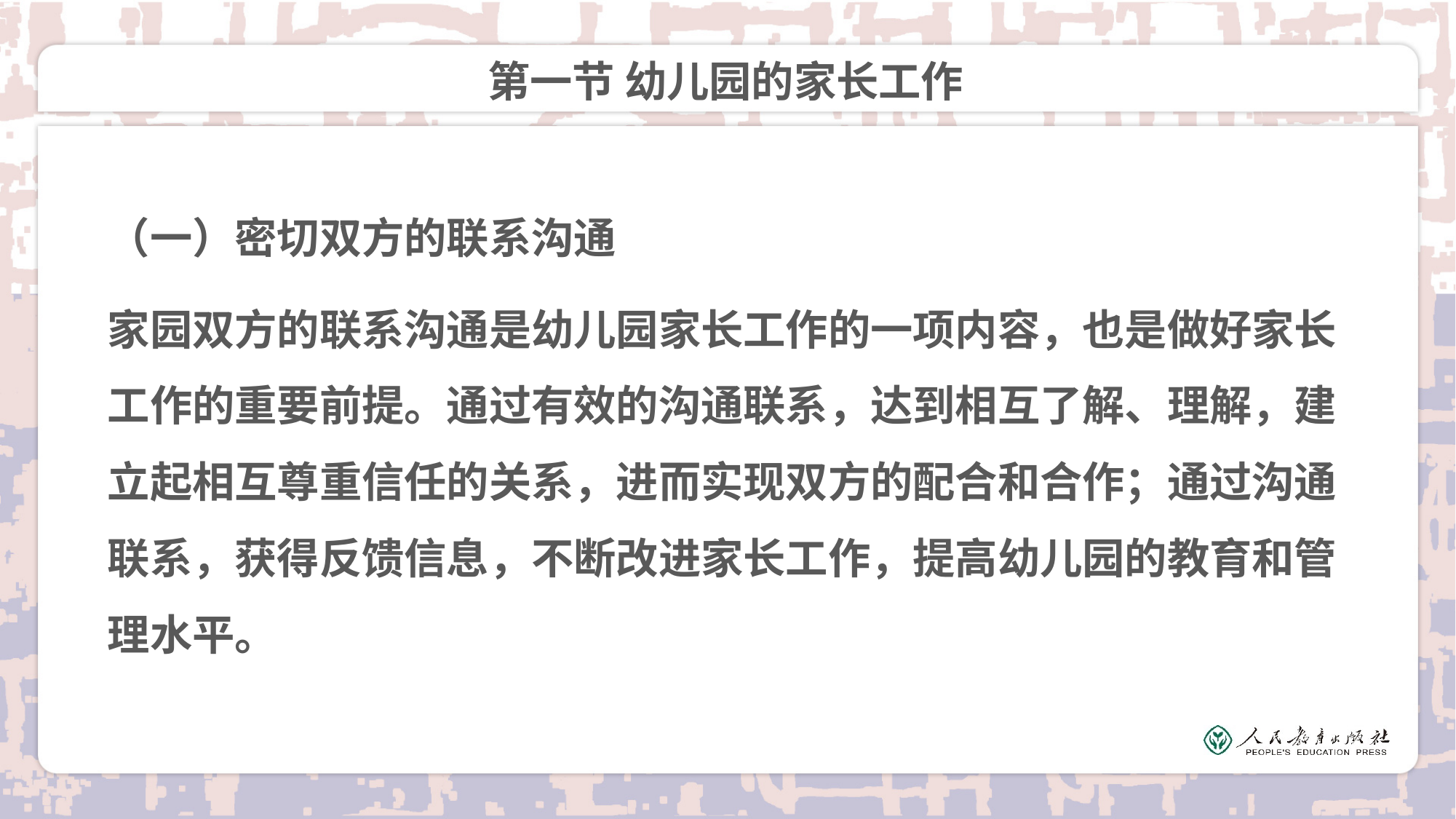

# 第一节 幼儿园的家长工作
（一）密切双方的联系沟通
家园双方的联系沟通是幼儿园家长工作的一项内容，也是做好家长工作的重要前提。通过有效的沟通联系，达到相互了解、理解，建立起相互尊重信任的关系，进而实现双方的配合和合作；通过沟通联系，获得反馈信息，不断改进家长工作，提高幼儿园的教育和管理水平。